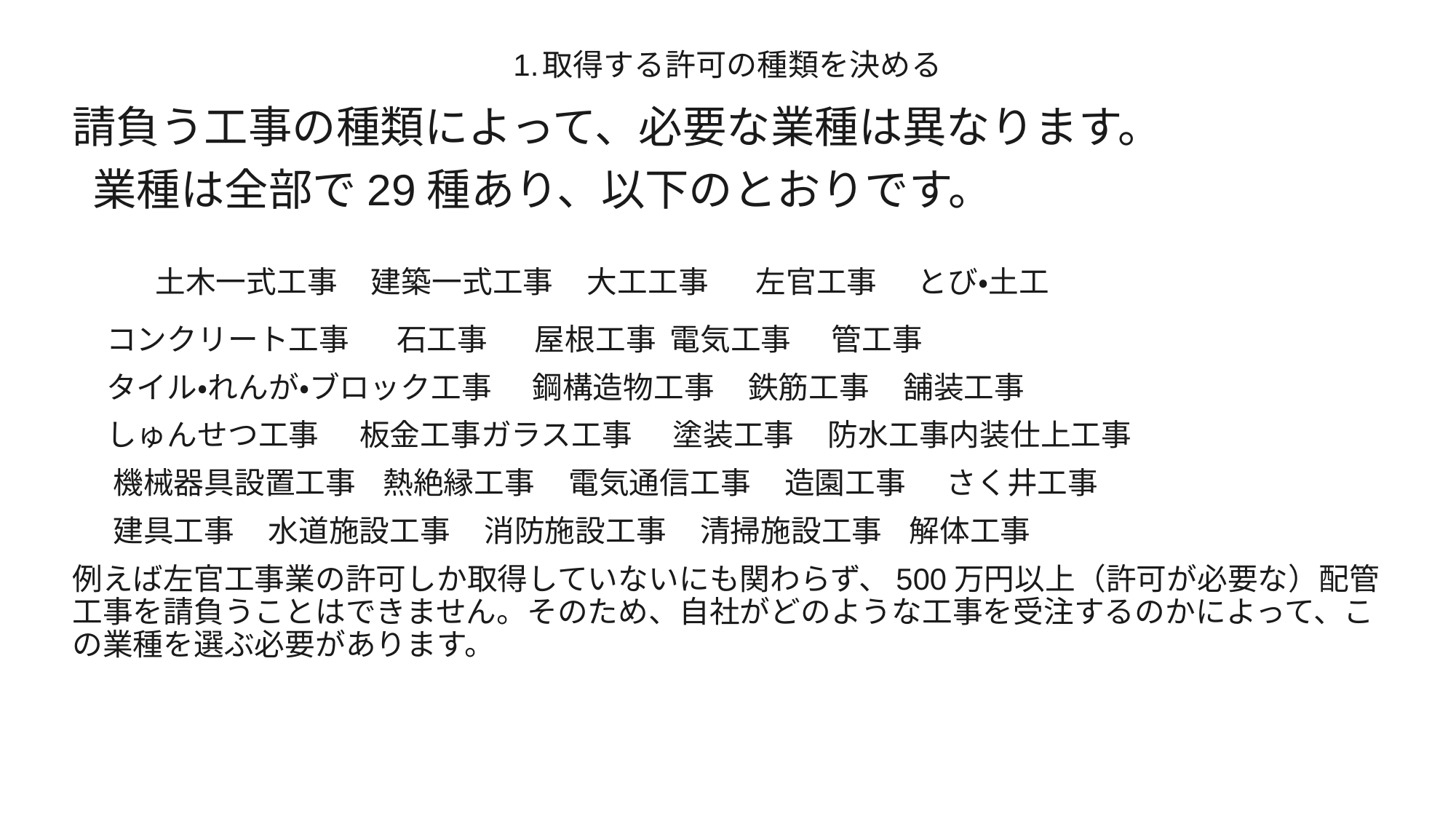

# 1.取得する許可の種類を決める
請負う工事の種類によって、必要な業種は異なります。
 業種は全部で29種あり、以下のとおりです。
    土木一式工事     建築一式工事     大工工事       左官工事      とび・土工
    コンクリート工事       石工事       屋根工事  電気工事      管工事
    タイル・れんが・ブロック工事      鋼構造物工事     鉄筋工事     舗装工事
    しゅんせつ工事      板金工事ガラス工事      塗装工事     防水工事内装仕上工事
     機械器具設置工事    熱絶縁工事     電気通信工事     造園工事      さく井工事
     建具工事     水道施設工事     消防施設工事     清掃施設工事    解体工事
例えば左官工事業の許可しか取得していないにも関わらず、500万円以上（許可が必要な）配管工事を請負うことはできません。そのため、自社がどのような工事を受注するのかによって、この業種を選ぶ必要があります。